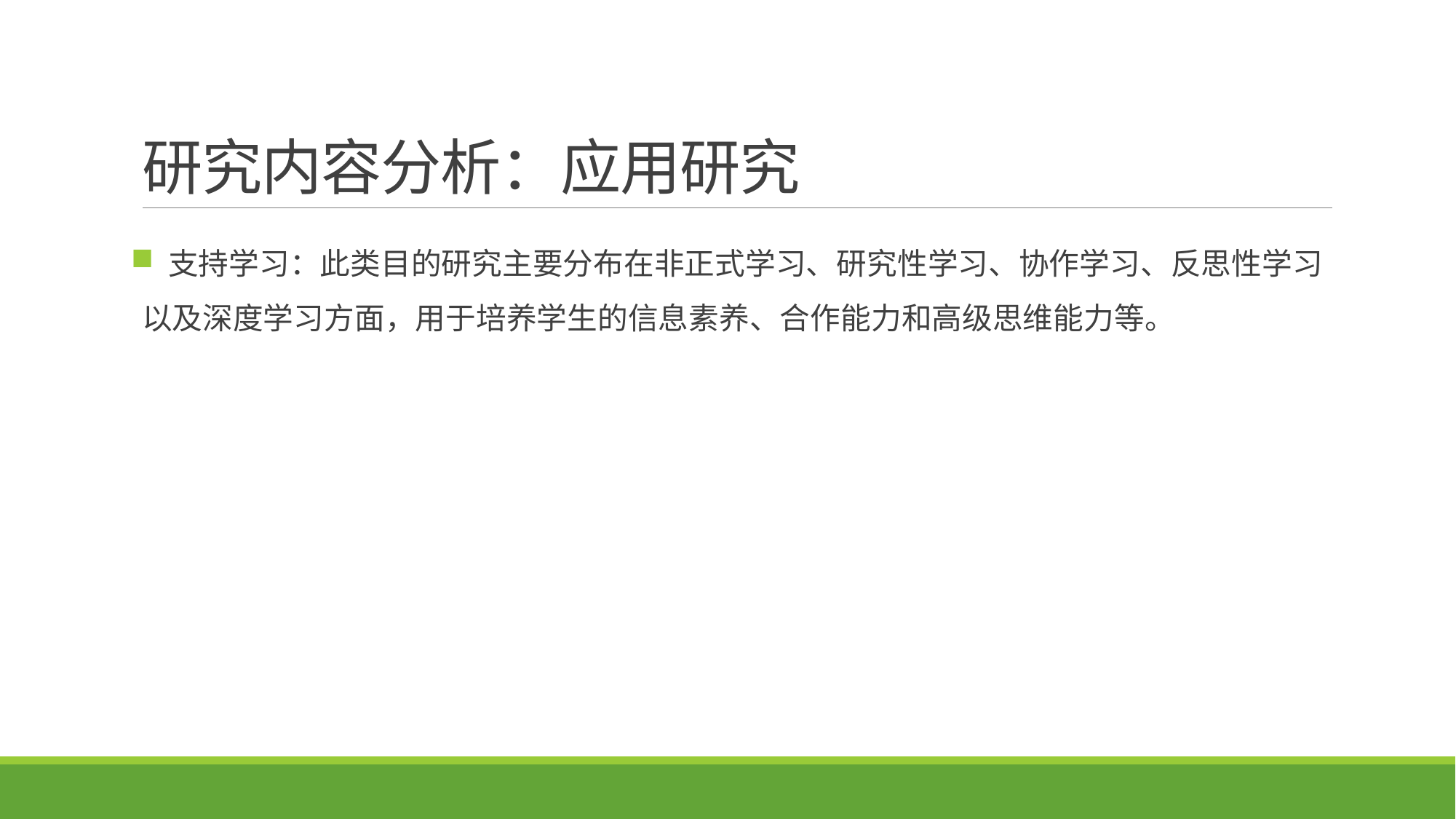

# 研究内容分析：应用研究
 支持学习：此类目的研究主要分布在非正式学习、研究性学习、协作学习、反思性学习以及深度学习方面，用于培养学生的信息素养、合作能力和高级思维能力等。